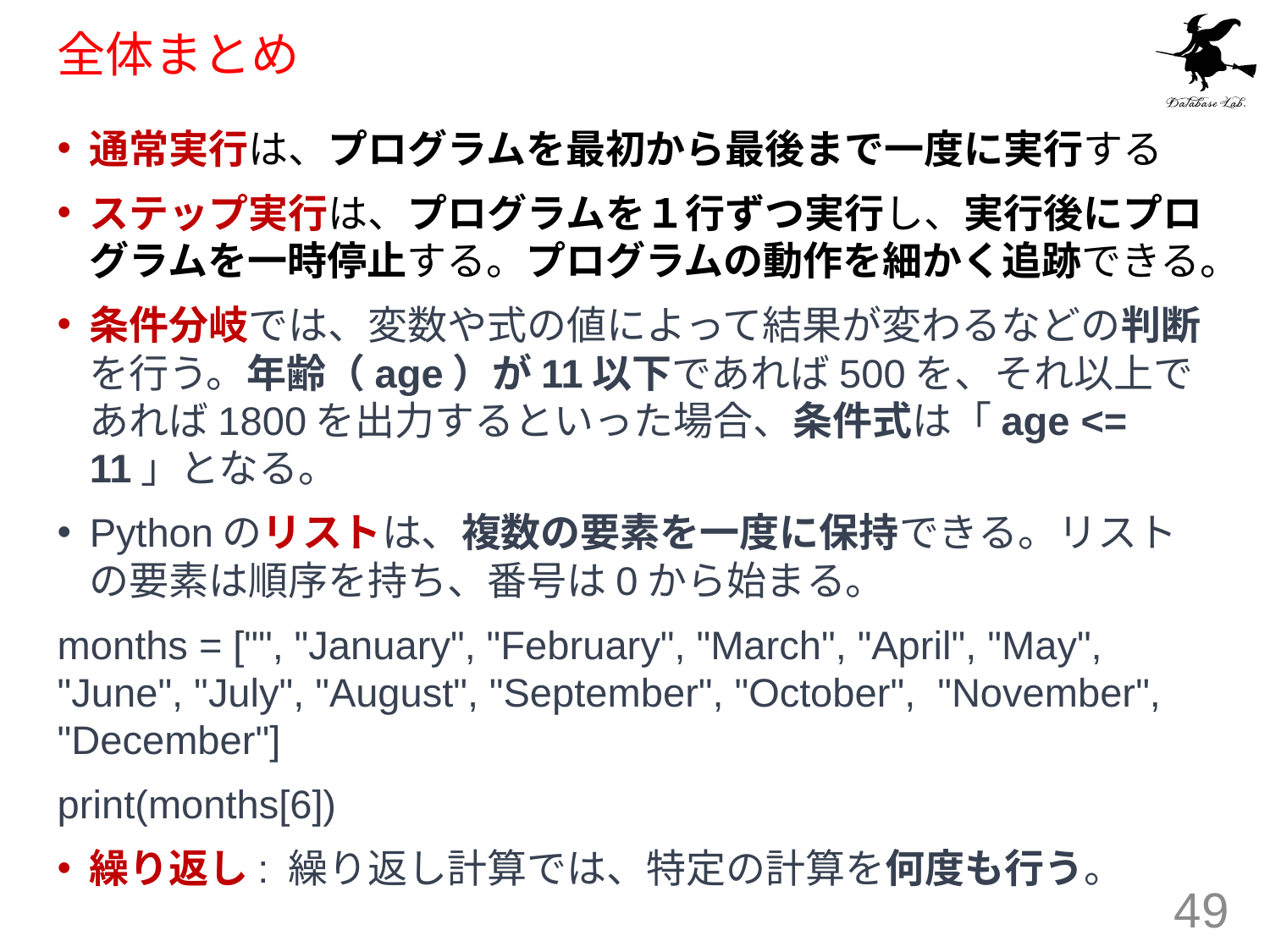

# 全体まとめ
通常実行は、プログラムを最初から最後まで一度に実行する
ステップ実行は、プログラムを１行ずつ実行し、実行後にプログラムを一時停止する。プログラムの動作を細かく追跡できる。
条件分岐では、変数や式の値によって結果が変わるなどの判断を行う。年齢（age）が11以下であれば500を、それ以上であれば1800を出力するといった場合、条件式は「age <= 11」となる。
Pythonのリストは、複数の要素を一度に保持できる。リストの要素は順序を持ち、番号は0から始まる。
months = ["", "January", "February", "March", "April", "May", "June", "July", "August", "September", "October",  "November", "December"]
print(months[6])
繰り返し: 繰り返し計算では、特定の計算を何度も行う。

49